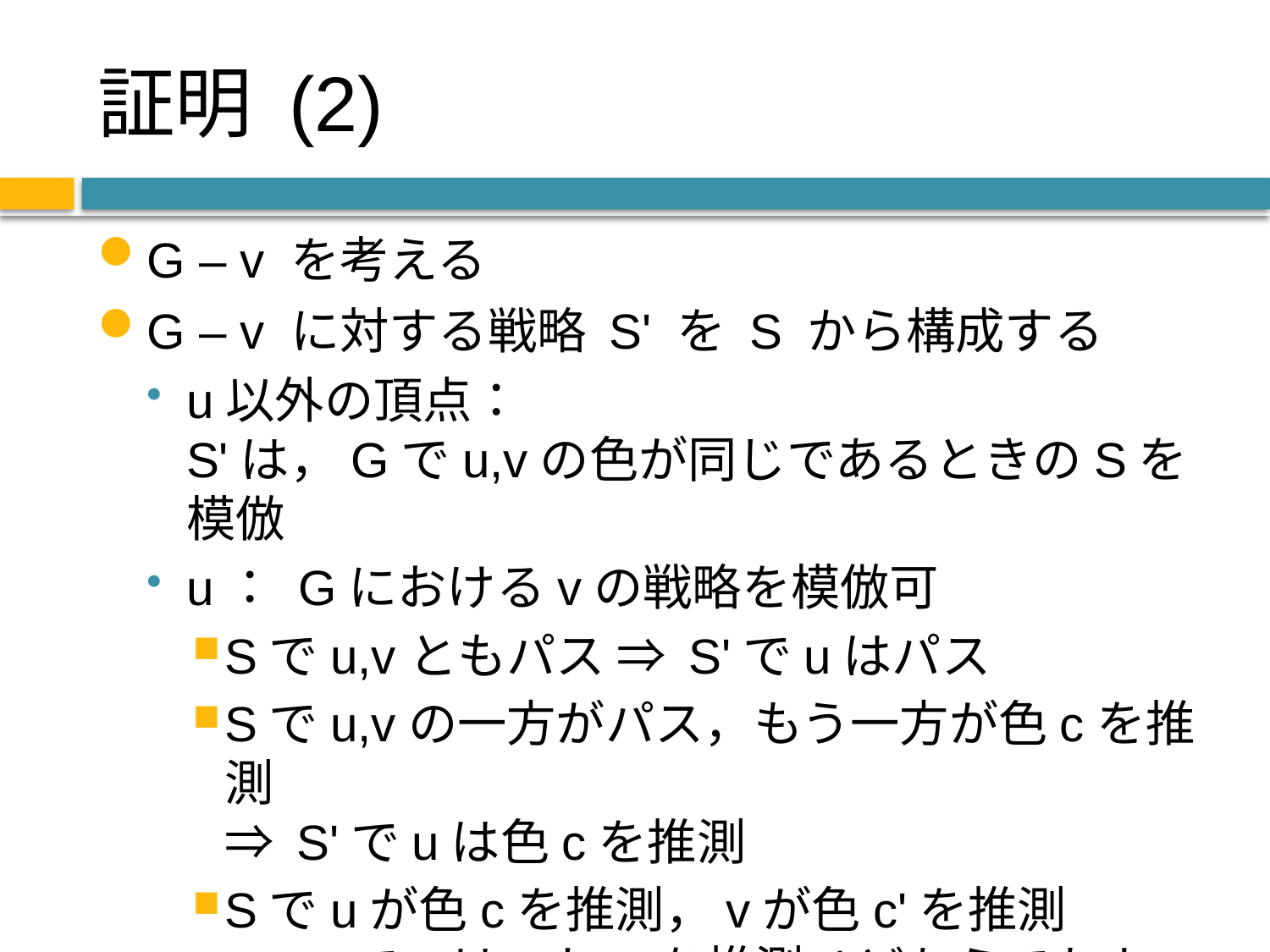

# 証明 (2)
G – v を考える
G – v に対する戦略 S' を S から構成する
u以外の頂点：
S'は，Gでu,vの色が同じであるときのSを模倣
u： Gにおけるvの戦略を模倣可
Sでu,vともパス ⇒ S'でuはパス
Sでu,vの一方がパス，もう一方が色cを推測
⇒ S'でuは色cを推測
Sでuが色cを推測，vが色c'を推測
⇒ S'でuはcかc'を推測 (どちらでもよい)